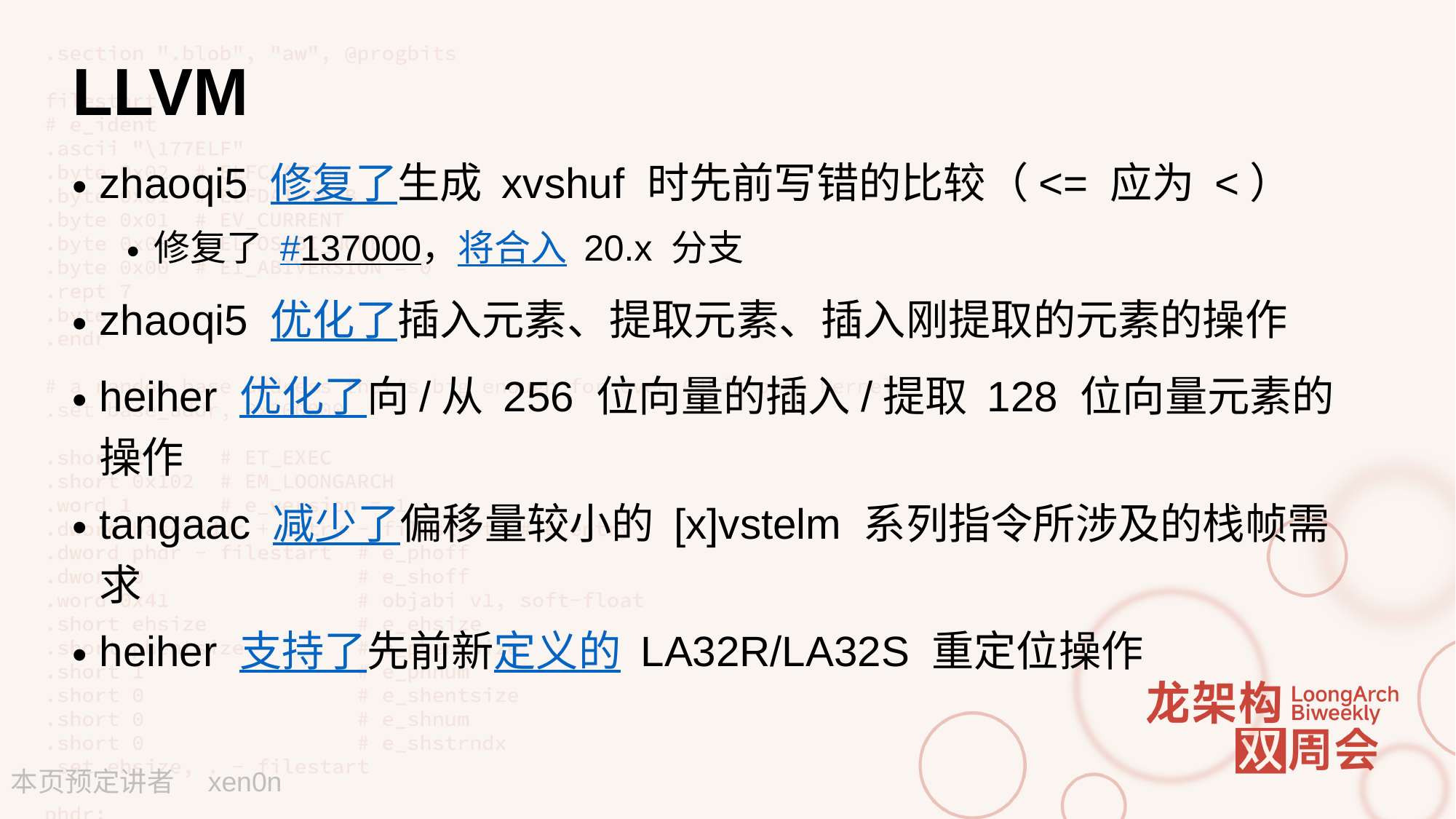

# LLVM
zhaoqi5 修复了生成 xvshuf 时先前写错的比较（<= 应为 <）
修复了 #137000，将合入 20.x 分支
zhaoqi5 优化了插入元素、提取元素、插入刚提取的元素的操作
heiher 优化了向/从 256 位向量的插入/提取 128 位向量元素的操作
tangaac 减少了偏移量较小的 [x]vstelm 系列指令所涉及的栈帧需求
heiher 支持了先前新定义的 LA32R/LA32S 重定位操作
xen0n